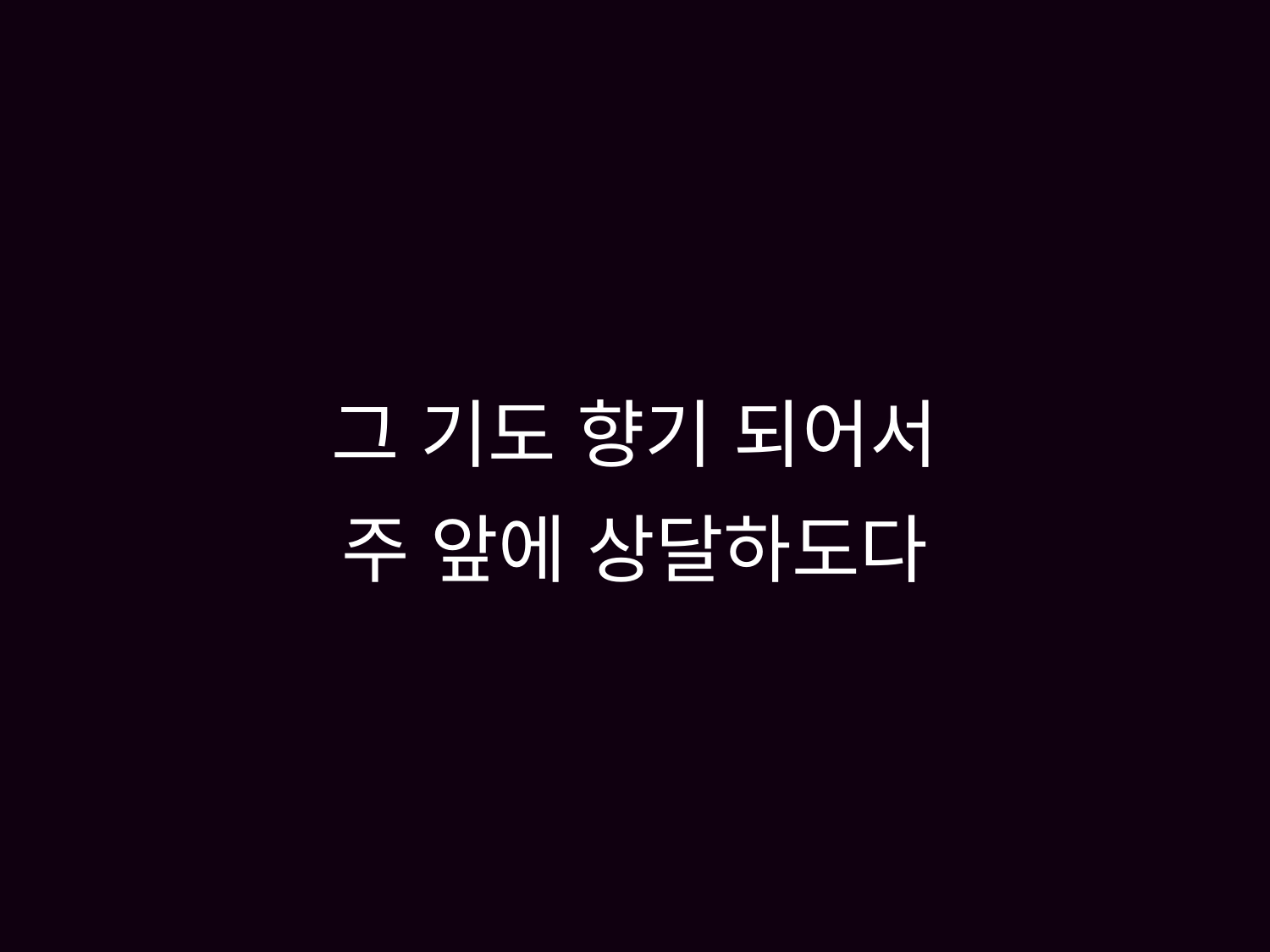

# 그 기도 향기 되어서 주 앞에 상달하도다